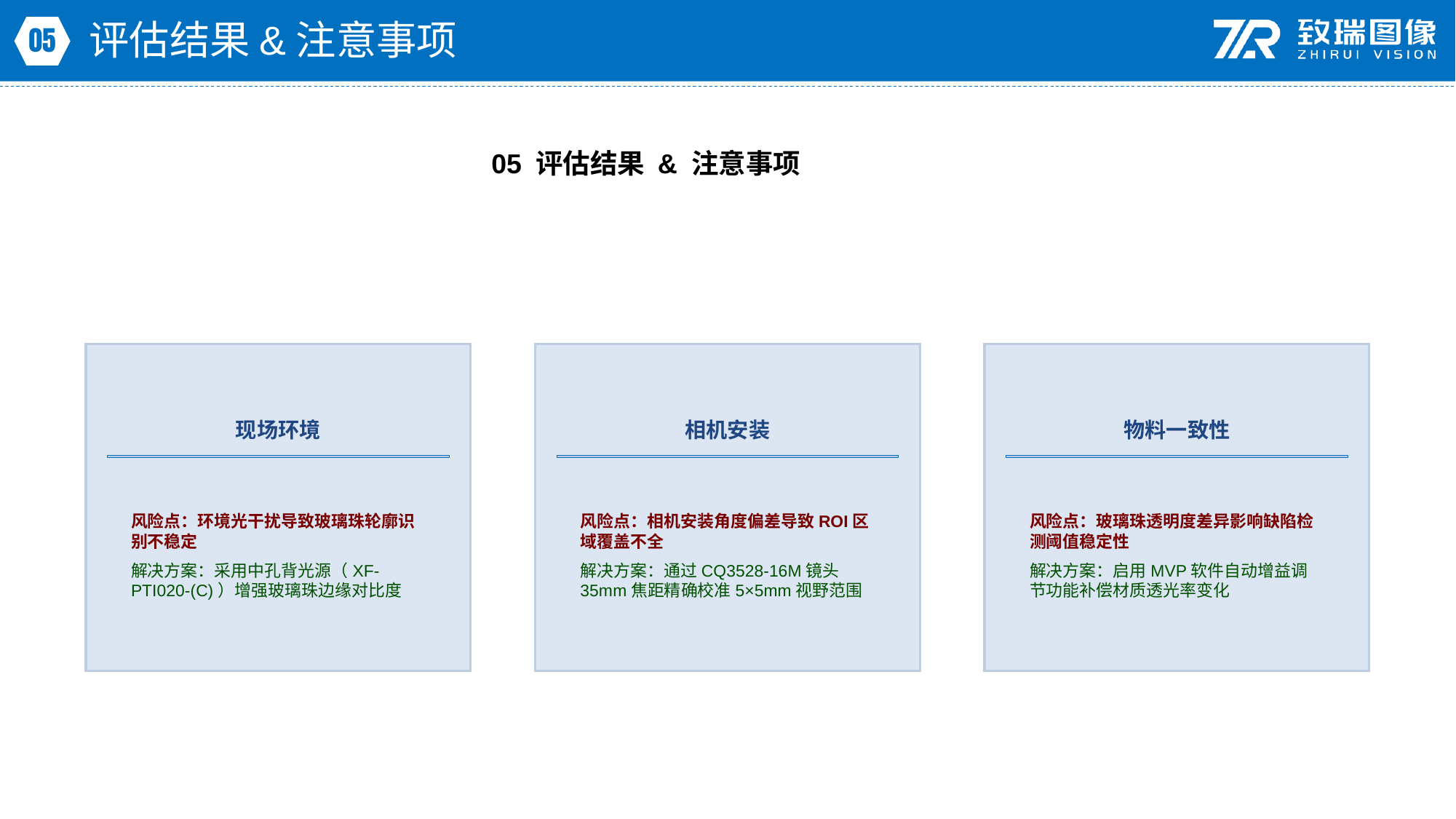

评估结果&注意事项
05

05 评估结果 & 注意事项

现场环境

相机安装

物料一致性

风险点：环境光干扰导致玻璃珠轮廓识别不稳定
解决方案：采用中孔背光源（XF-PTI020-(C)）增强玻璃珠边缘对比度

风险点：相机安装角度偏差导致ROI区域覆盖不全
解决方案：通过CQ3528-16M镜头35mm焦距精确校准5×5mm视野范围

风险点：玻璃珠透明度差异影响缺陷检测阈值稳定性
解决方案：启用MVP软件自动增益调节功能补偿材质透光率变化